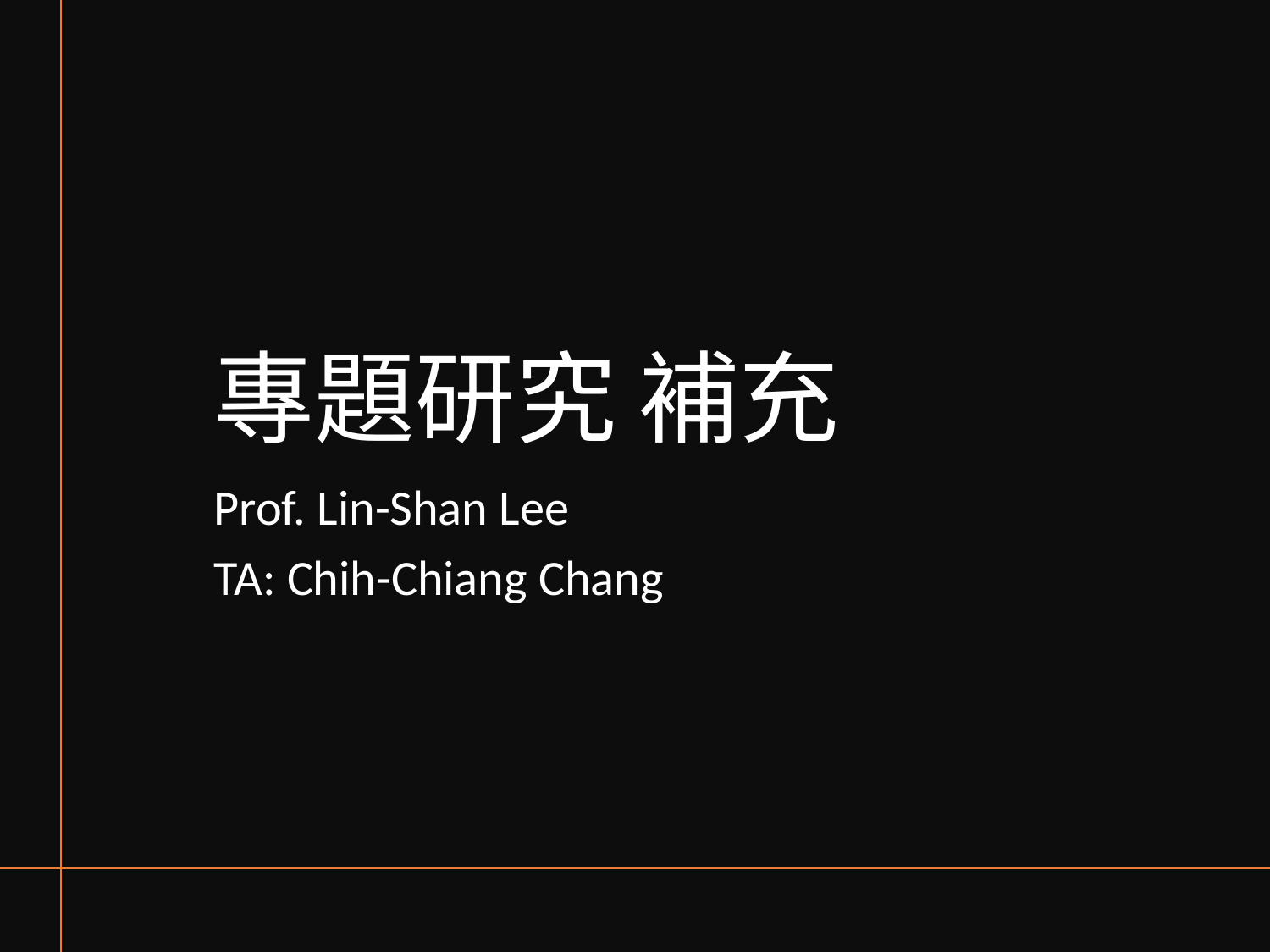

# 專題研究 補充
Prof. Lin-Shan Lee
TA: Chih-Chiang Chang